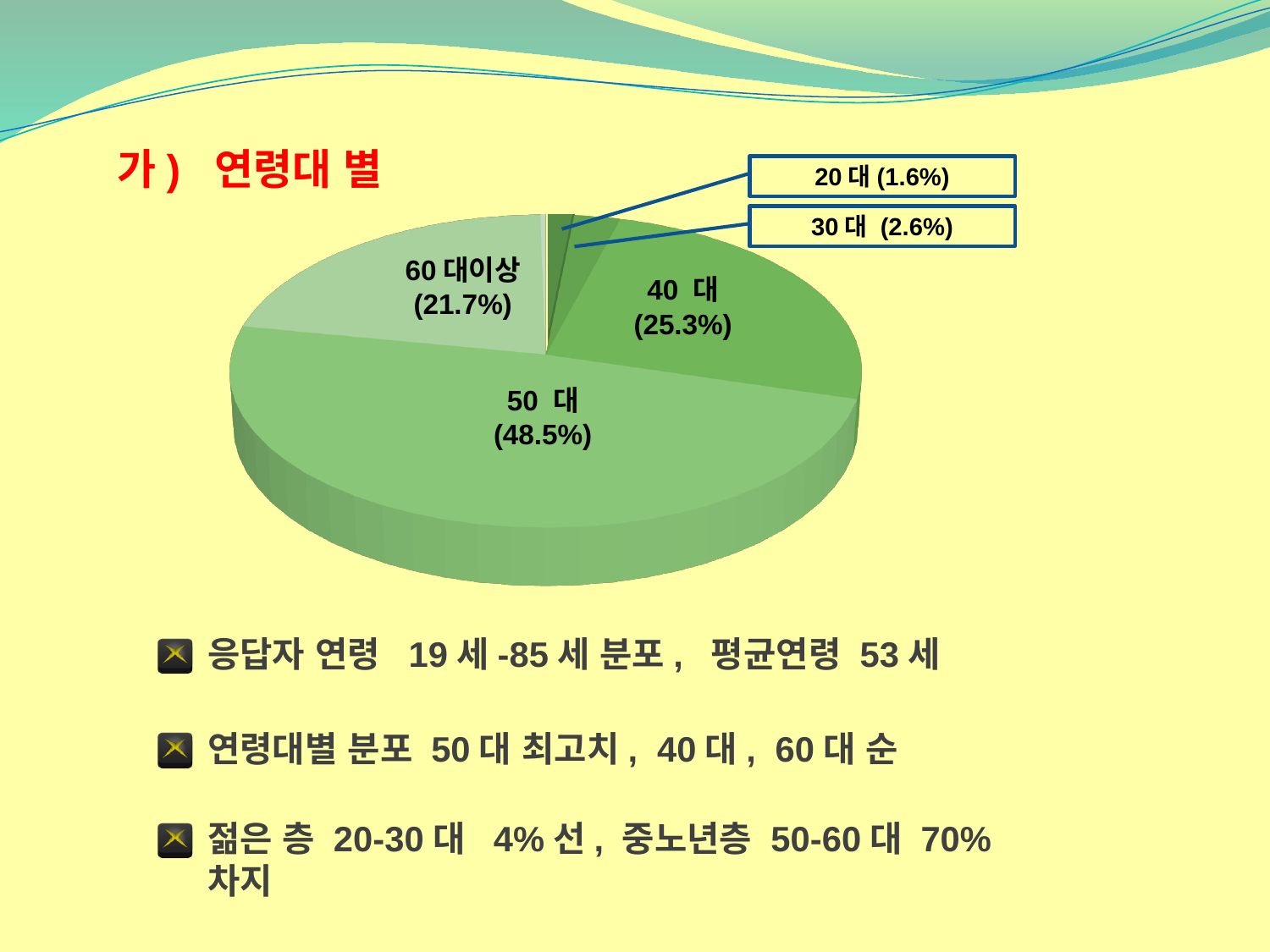

가)  연령대 별
20대(1.6%)
30대 (2.6%)
60대이상
(21.7%)
40 대
(25.3%)
50 대
(48.5%)

[unsupported chart]

응답자 연령  19세-85세 분포,  평균연령 53세

연령대별 분포 50대 최고치,  40대,  60대 순

젊은 층 20-30대  4%선, 중노년층 50-60대 70% 차지